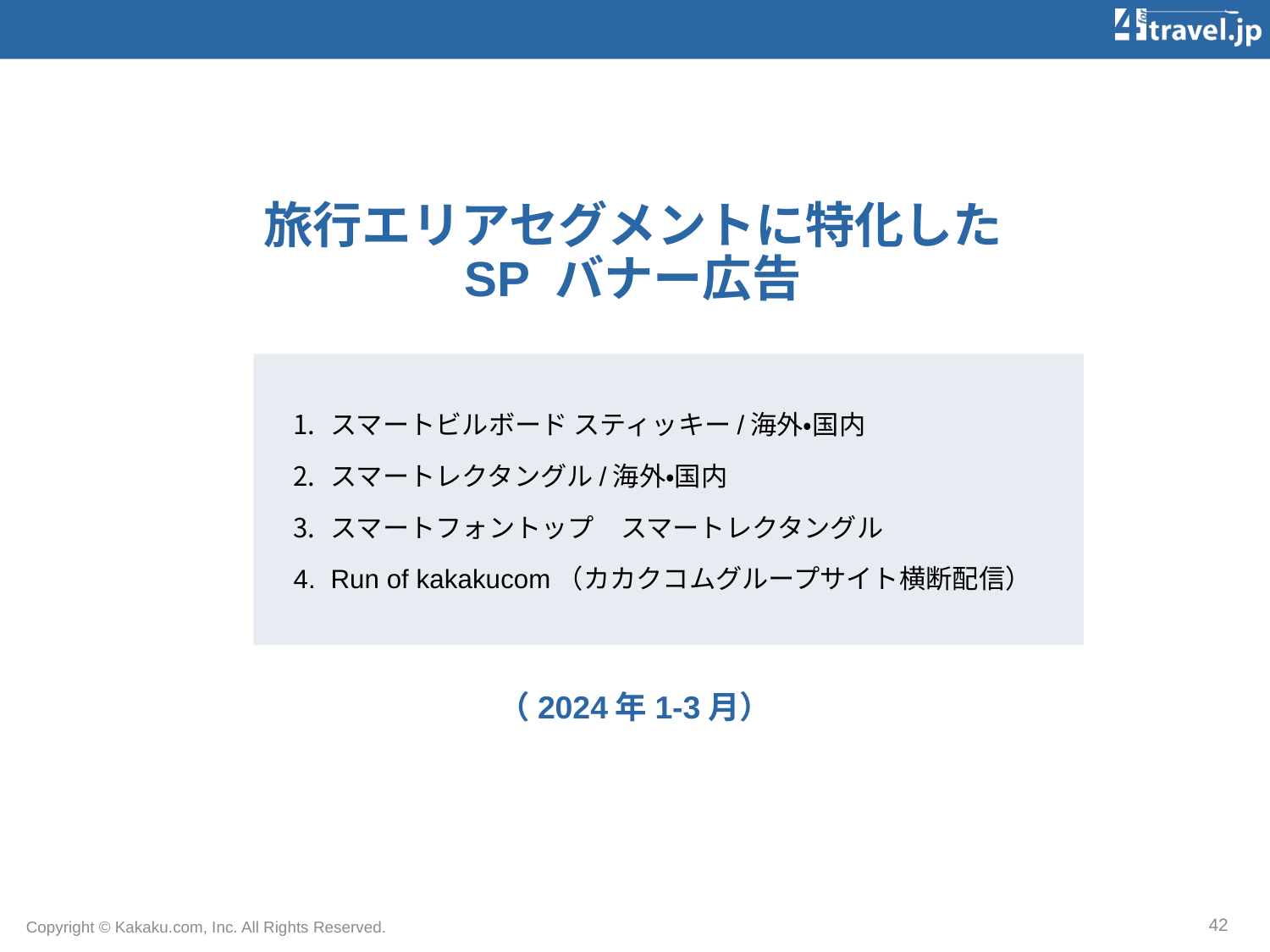

# 旅行エリアセグメントに特化した SP バナー広告
スマートビルボード スティッキー/海外・国内
スマートレクタングル/海外・国内
スマートフォントップ　スマートレクタングル
Run of kakakucom（カカクコムグループサイト横断配信）
（2024年1-3月）
42
Copyright © Kakaku.com, Inc. All Rights Reserved.